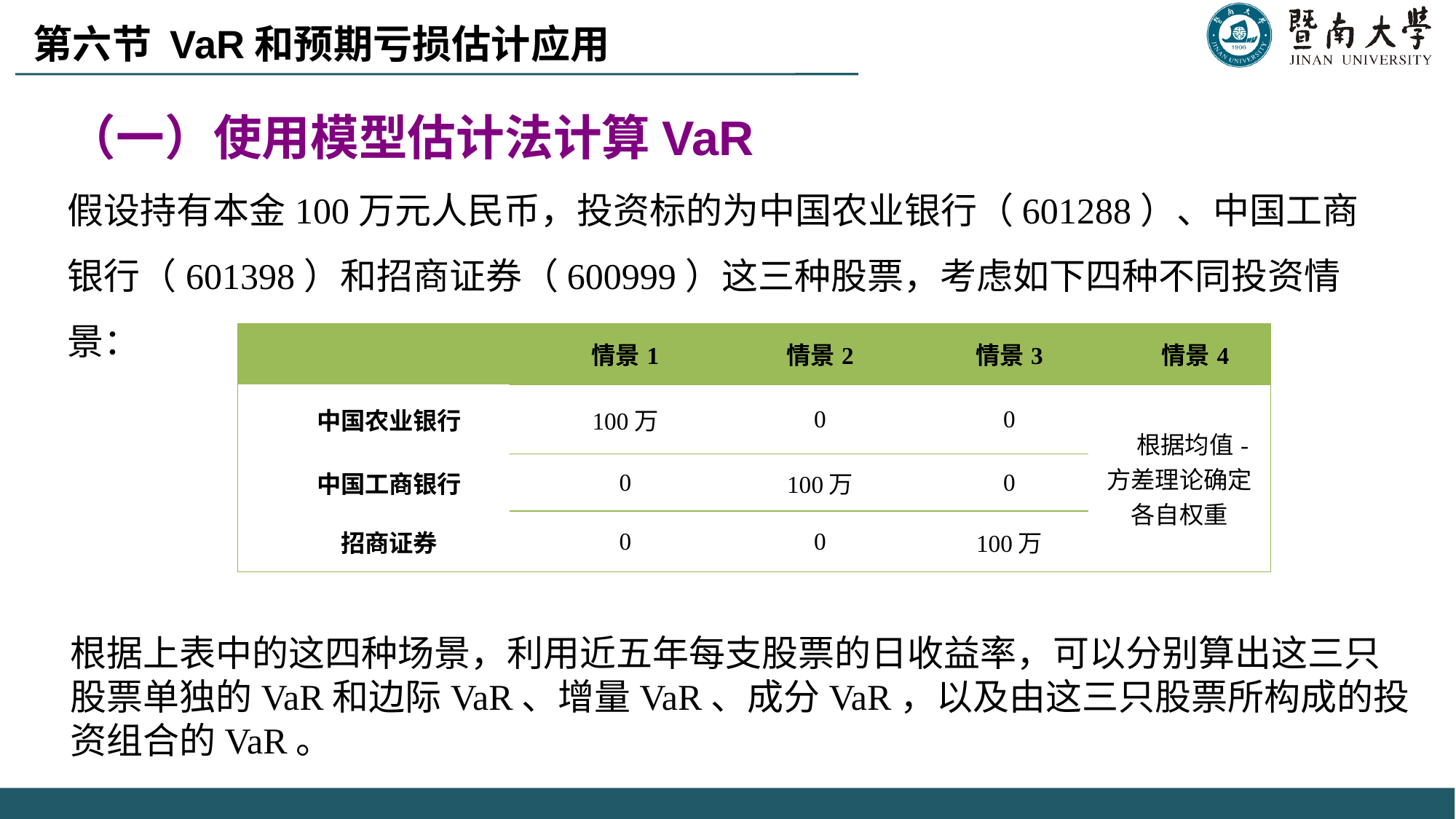

第六节 VaR和预期亏损估计应用
（一）使用模型估计法计算VaR
假设持有本金100万元人民币，投资标的为中国农业银行（601288）、中国工商银行（601398）和招商证券（600999）这三种股票，考虑如下四种不同投资情景：

|  | 情景1 | 情景2 | 情景3 | 情景4 |
| --- | --- | --- | --- | --- |
| 中国农业银行 | 100万 | 0 | 0 | 根据均值-方差理论确定各自权重 |
| 中国工商银行 | 0 | 100万 | 0 |  |
| 招商证券 | 0 | 0 | 100万 |  |
根据上表中的这四种场景，利用近五年每支股票的日收益率，可以分别算出这三只股票单独的VaR和边际VaR、增量VaR、成分VaR，以及由这三只股票所构成的投资组合的VaR。